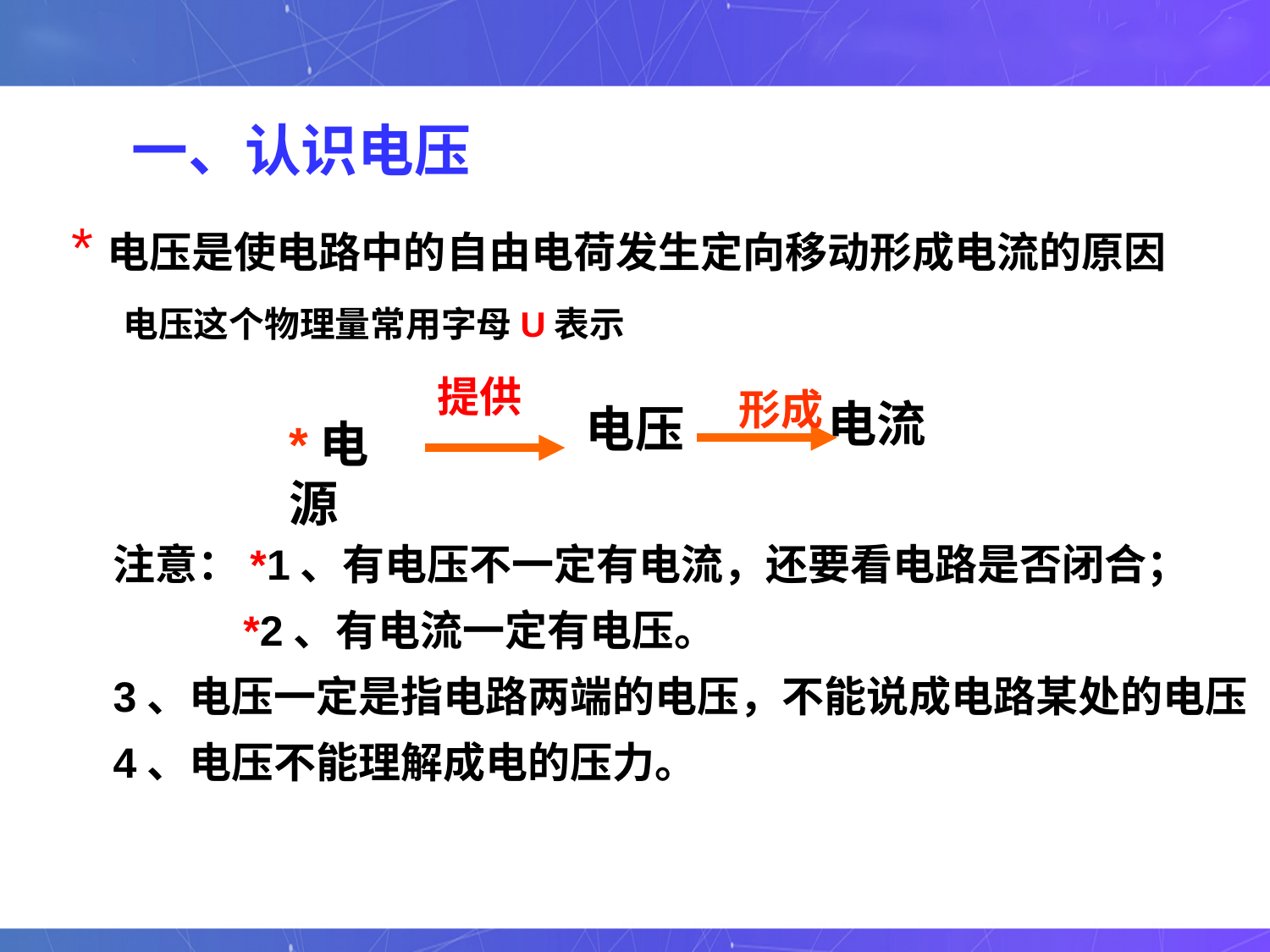

一、认识电压
*电压是使电路中的自由电荷发生定向移动形成电流的原因

电压这个物理量常用字母U表示
提供
形成
电流
电压
*电源
注意：*1、有电压不一定有电流，还要看电路是否闭合；
           *2、有电流一定有电压。
3、电压一定是指电路两端的电压，不能说成电路某处的电压
4、电压不能理解成电的压力。